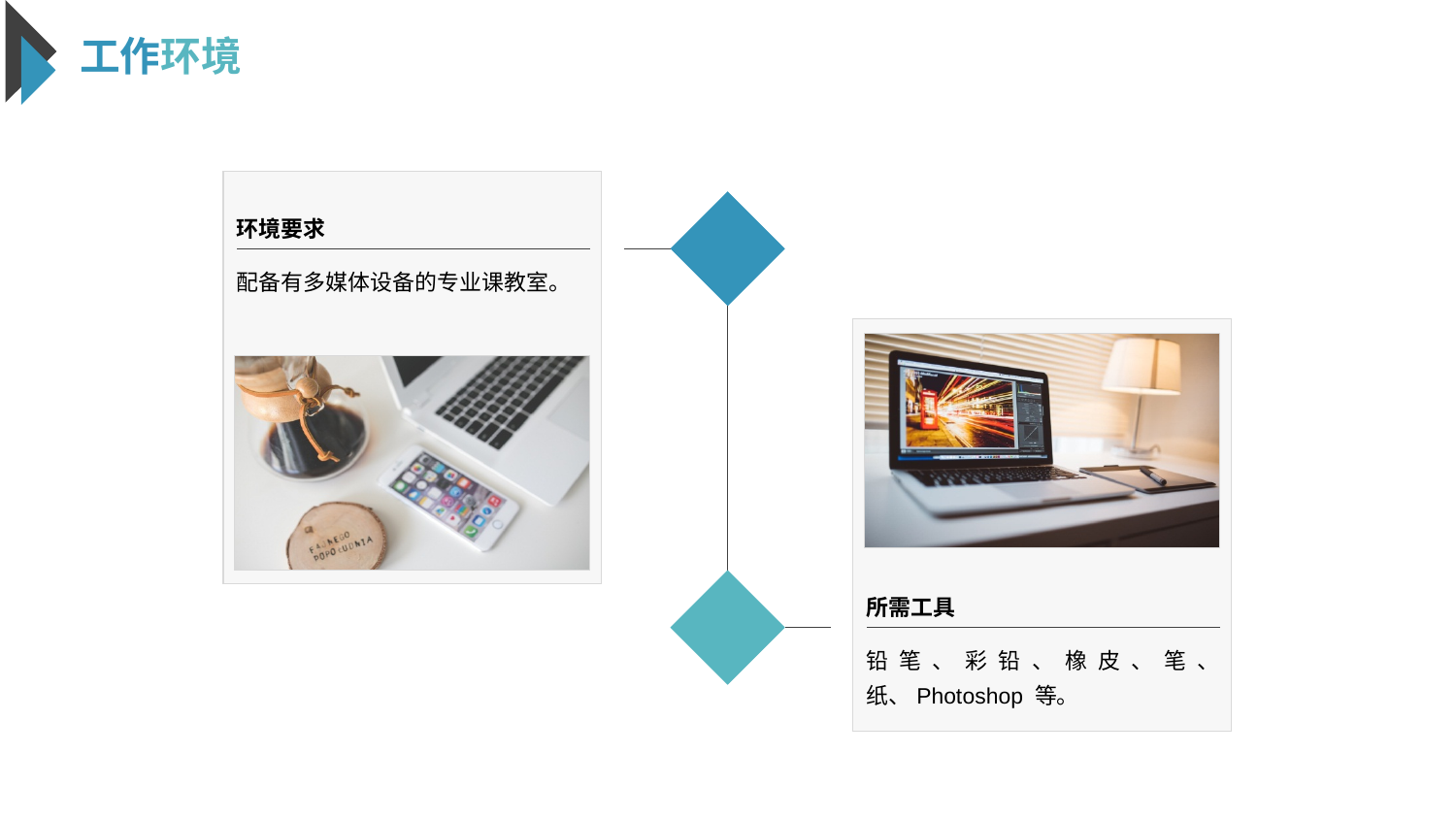

工作环境

环境要求
配备有多媒体设备的专业课教室。

所需工具
铅笔、彩铅、橡皮、笔、纸、Photoshop 等。